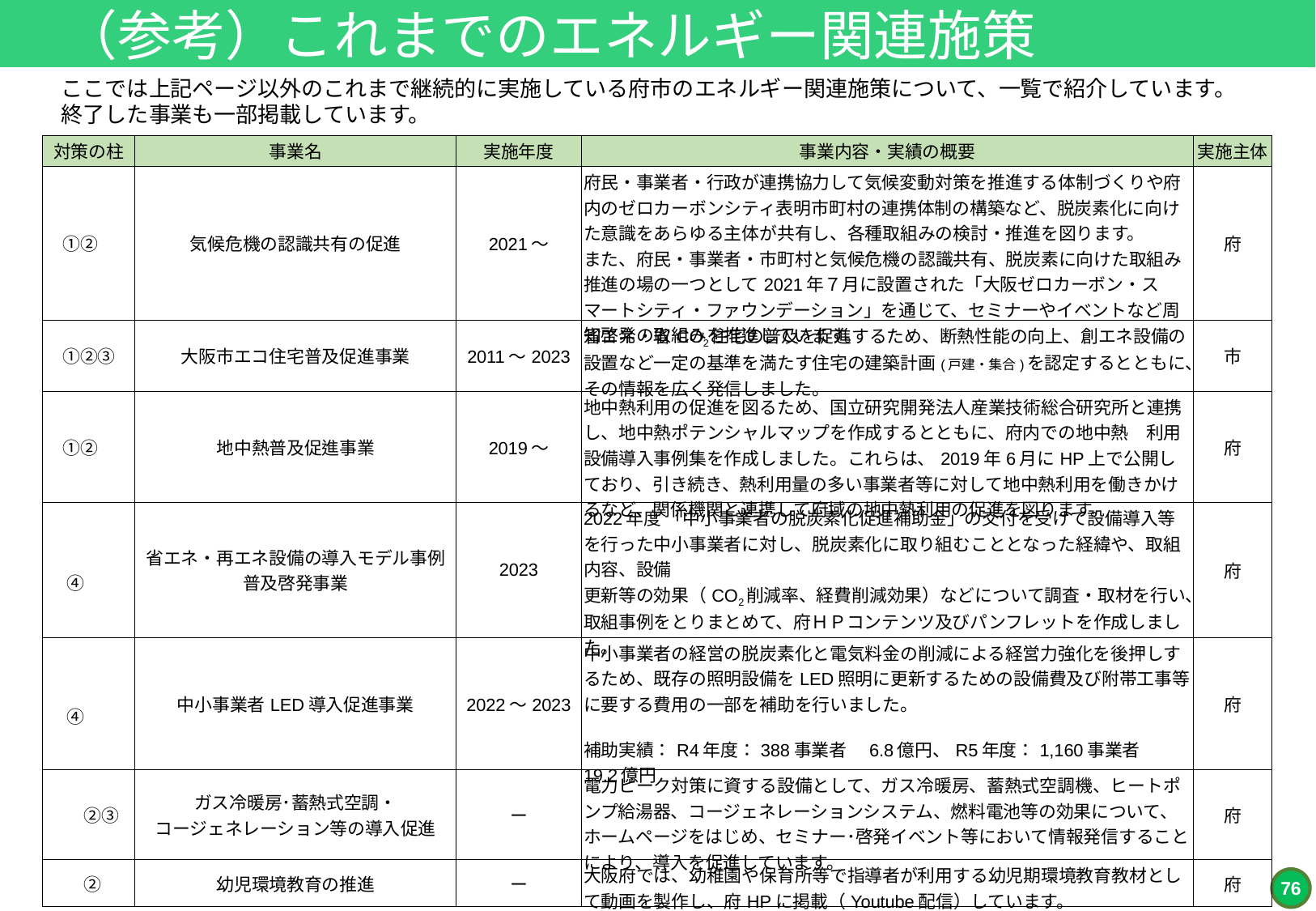

（参考）これまでのエネルギー関連施策
　ここでは上記ページ以外のこれまで継続的に実施している府市のエネルギー関連施策について、一覧で紹介しています。
　終了した事業も一部掲載しています。
| 対策の柱 | 事業名 | 実施年度 | 事業内容・実績の概要 | 実施主体 |
| --- | --- | --- | --- | --- |
| ①② | 気候危機の認識共有の促進 | 2021～ | 府民・事業者・行政が連携協力して気候変動対策を推進する体制づくりや府内のゼロカーボンシティ表明市町村の連携体制の構築など、脱炭素化に向けた意識をあらゆる主体が共有し、各種取組みの検討・推進を図ります。 また、府民・事業者・市町村と気候危機の認識共有、脱炭素に向けた取組み推進の場の一つとして2021年７月に設置された「大阪ゼロカーボン・スマートシティ・ファウンデーション」を通じて、セミナーやイベントなど周知啓発の取組みを推進しています。 | 府 |
| ①②③ | 大阪市エコ住宅普及促進事業 | 2011～2023 | 省エネ・省CO2住宅の普及を促進するため、断熱性能の向上、創エネ設備の設置など一定の基準を満たす住宅の建築計画(戸建・集合)を認定するとともに、その情報を広く発信しました。 | 市 |
| ①② | 地中熱普及促進事業 | 2019～ | 地中熱利用の促進を図るため、国立研究開発法人産業技術総合研究所と連携し、地中熱ポテンシャルマップを作成するとともに、府内での地中熱　利用設備導入事例集を作成しました。これらは、2019年6月にHP上で公開しており、引き続き、熱利用量の多い事業者等に対して地中熱利用を働きかけるなど、関係機関と連携して府域の地中熱利用の促進を図ります。 | 府 |
| ④ | 省エネ・再エネ設備の導入モデル事例 普及啓発事業 | 2023 | 2022年度 「中小事業者の脱炭素化促進補助金」の交付を受けて設備導入等を行った中小事業者に対し、脱炭素化に取り組むこととなった経緯や、取組内容、設備 更新等の効果（CO2削減率、経費削減効果）などについて調査・取材を行い、 取組事例をとりまとめて、府ＨＰコンテンツ及びパンフレットを作成しました。 | 府 |
| ④ | 中小事業者LED導入促進事業 | 2022～2023 | 中小事業者の経営の脱炭素化と電気料金の削減による経営力強化を後押しするため、既存の照明設備をLED照明に更新するための設備費及び附帯工事等に要する費用の一部を補助を行いました。 補助実績：R4年度：388事業者　6.8億円、R5年度：1,160事業者　19.2億円 | 府 |
| ②③ | ガス冷暖房･蓄熱式空調・ コージェネレーション等の導入促進 | ー | 電力ピーク対策に資する設備として、ガス冷暖房、蓄熱式空調機、ヒートポンプ給湯器、コージェネレーションシステム、燃料電池等の効果について、ホームページをはじめ、セミナー･啓発イベント等において情報発信することにより、導入を促進しています。 | 府 |
| ② | 幼児環境教育の推進 | ー | 大阪府では、幼稚園や保育所等で指導者が利用する幼児期環境教育教材として動画を製作し、府HPに掲載（Youtube配信）しています。 | 府 |
76